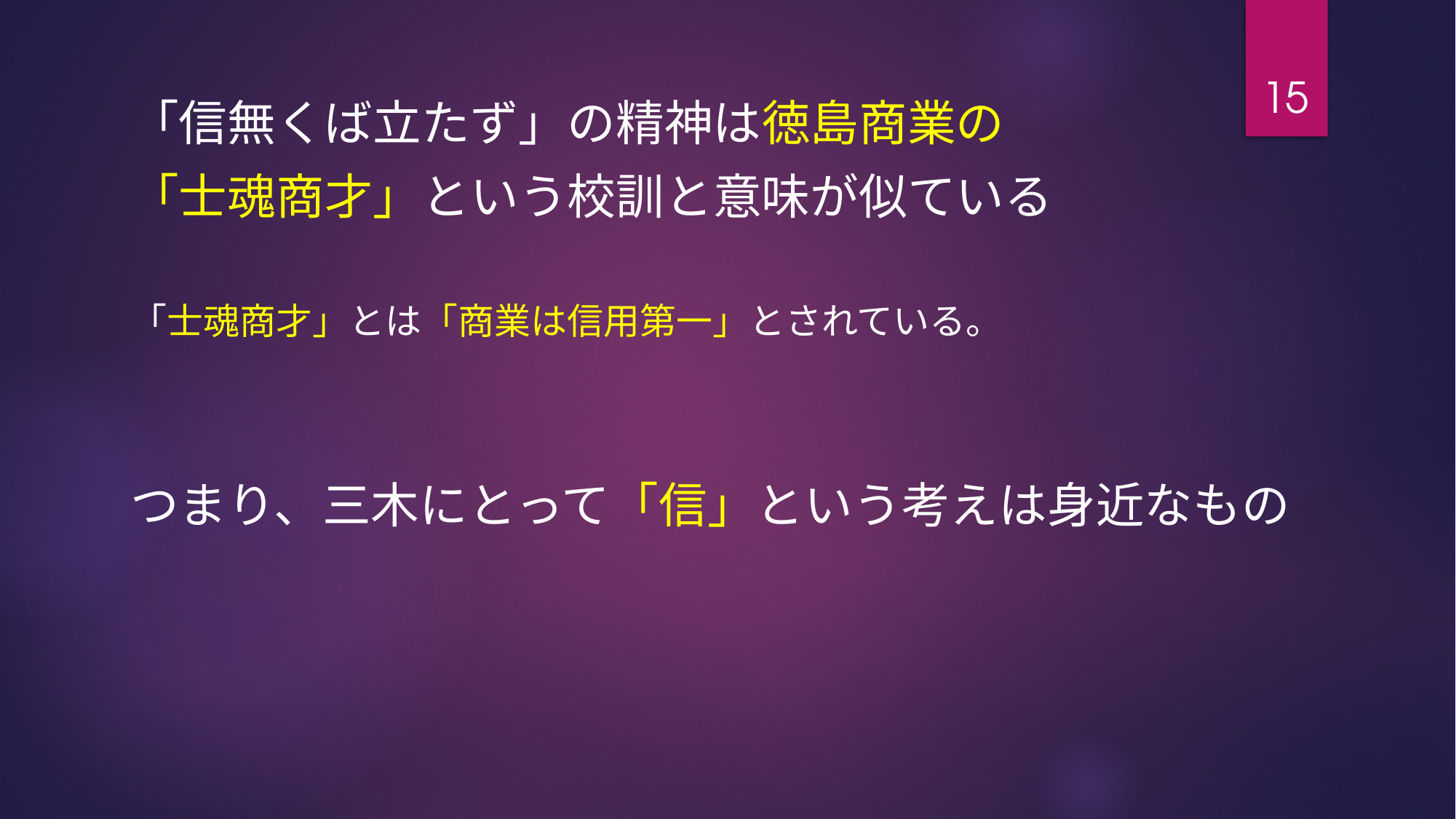

「信無くば立たず」の精神は徳島商業の
「士魂商才」という校訓と意味が似ている

「士魂商才」とは「商業は信用第一」とされている。

つまり、三木にとって「信」という考えは身近なもの

15